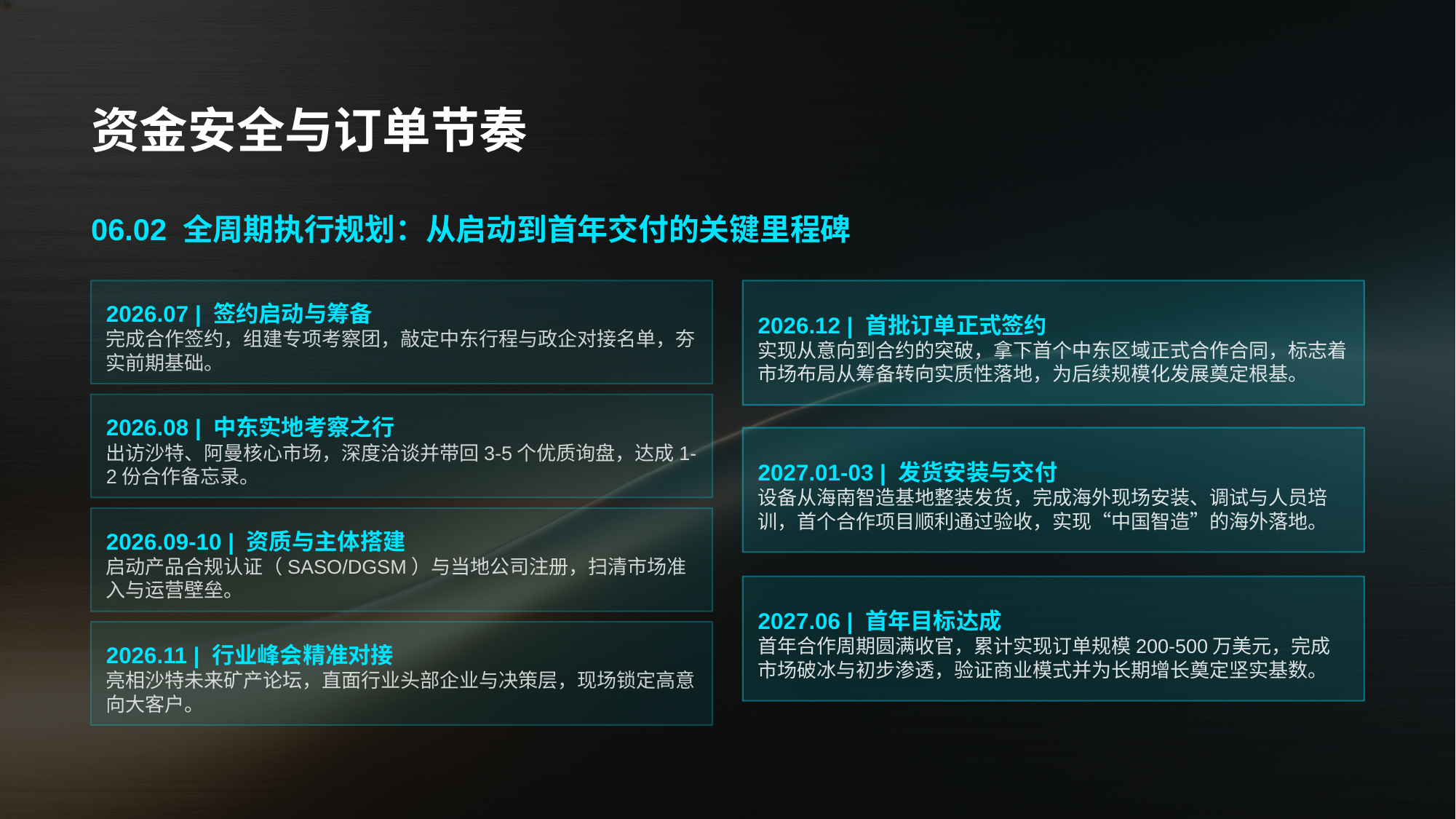

资金安全与订单节奏
06.02 全周期执行规划：从启动到首年交付的关键里程碑

2026.07 | 签约启动与筹备
完成合作签约，组建专项考察团，敲定中东行程与政企对接名单，夯实前期基础。
2026.12 | 首批订单正式签约
实现从意向到合约的突破，拿下首个中东区域正式合作合同，标志着市场布局从筹备转向实质性落地，为后续规模化发展奠定根基。

2026.08 | 中东实地考察之行
出访沙特、阿曼核心市场，深度洽谈并带回3-5个优质询盘，达成1-2份合作备忘录。

2027.01-03 | 发货安装与交付
设备从海南智造基地整装发货，完成海外现场安装、调试与人员培训，首个合作项目顺利通过验收，实现“中国智造”的海外落地。

2026.09-10 | 资质与主体搭建
启动产品合规认证（SASO/DGSM）与当地公司注册，扫清市场准入与运营壁垒。

2027.06 | 首年目标达成
首年合作周期圆满收官，累计实现订单规模200-500万美元，完成市场破冰与初步渗透，验证商业模式并为长期增长奠定坚实基数。

2026.11 | 行业峰会精准对接
亮相沙特未来矿产论坛，直面行业头部企业与决策层，现场锁定高意向大客户。